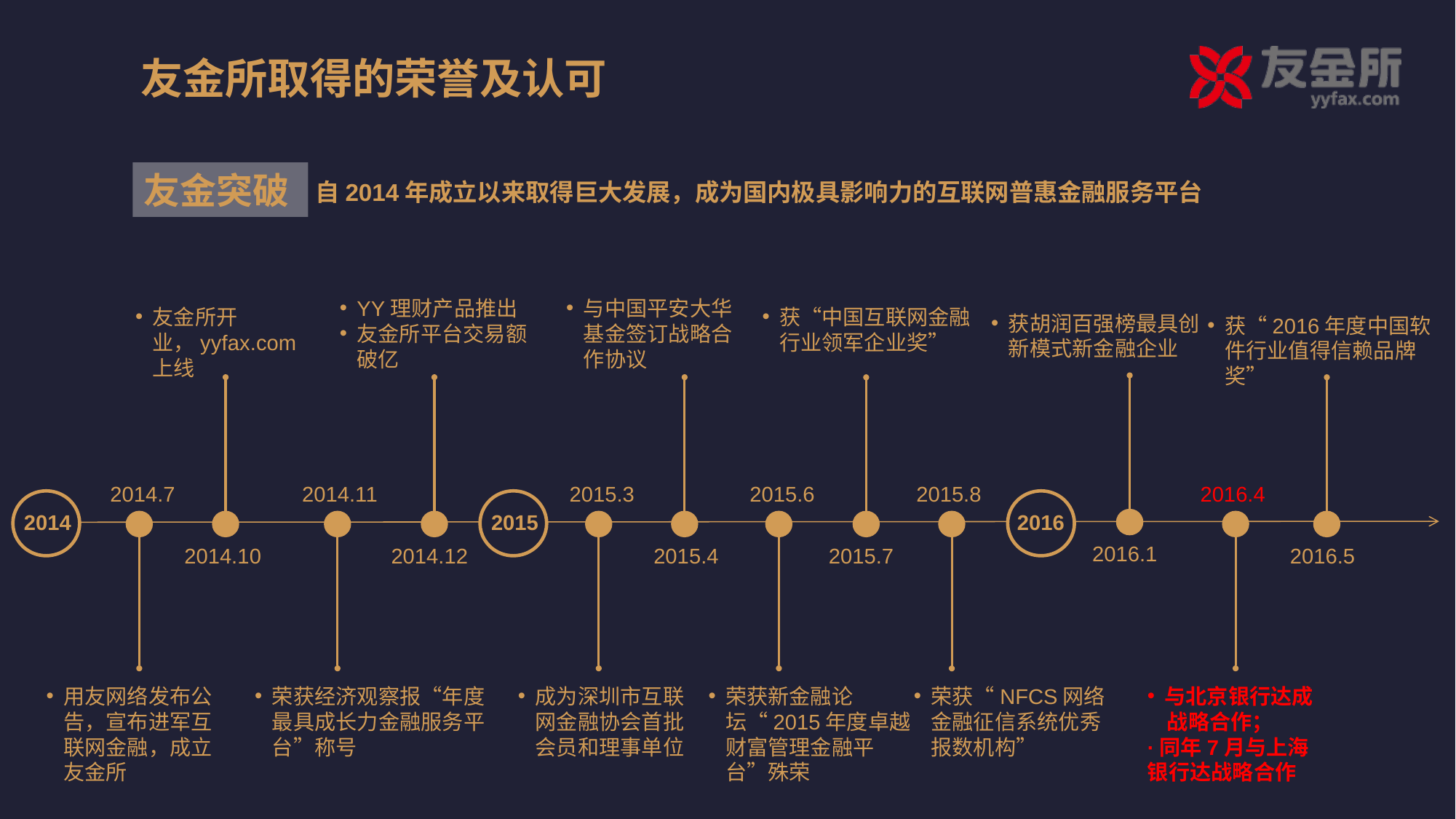

友金所取得的荣誉及认可
2
友金突破
自2014年成立以来取得巨大发展，成为国内极具影响力的互联网普惠金融服务平台
YY理财产品推出
友金所平台交易额破亿
与中国平安大华基金签订战略合作协议
友金所开业，yyfax.com上线
获“中国互联网金融行业领军企业奖”
获“2016年度中国软件行业值得信赖品牌奖”
2014.7
2014.11
2015.3
2015.6
2015.8
2016.4

2014

2015

2016

2014.10
2014.12
2015.4
2015.7
2016.5
用友网络发布公告，宣布进军互联网金融，成立友金所
荣获经济观察报“年度最具成长力金融服务平台”称号
成为深圳市互联网金融协会首批会员和理事单位
荣获新金融论坛“2015年度卓越财富管理金融平台”殊荣
荣获“NFCS网络金融征信系统优秀报数机构”
与北京银行达成
   战略合作；
·同年7月与上海银行达战略合作
获胡润百强榜最具创新模式新金融企业

2016.1